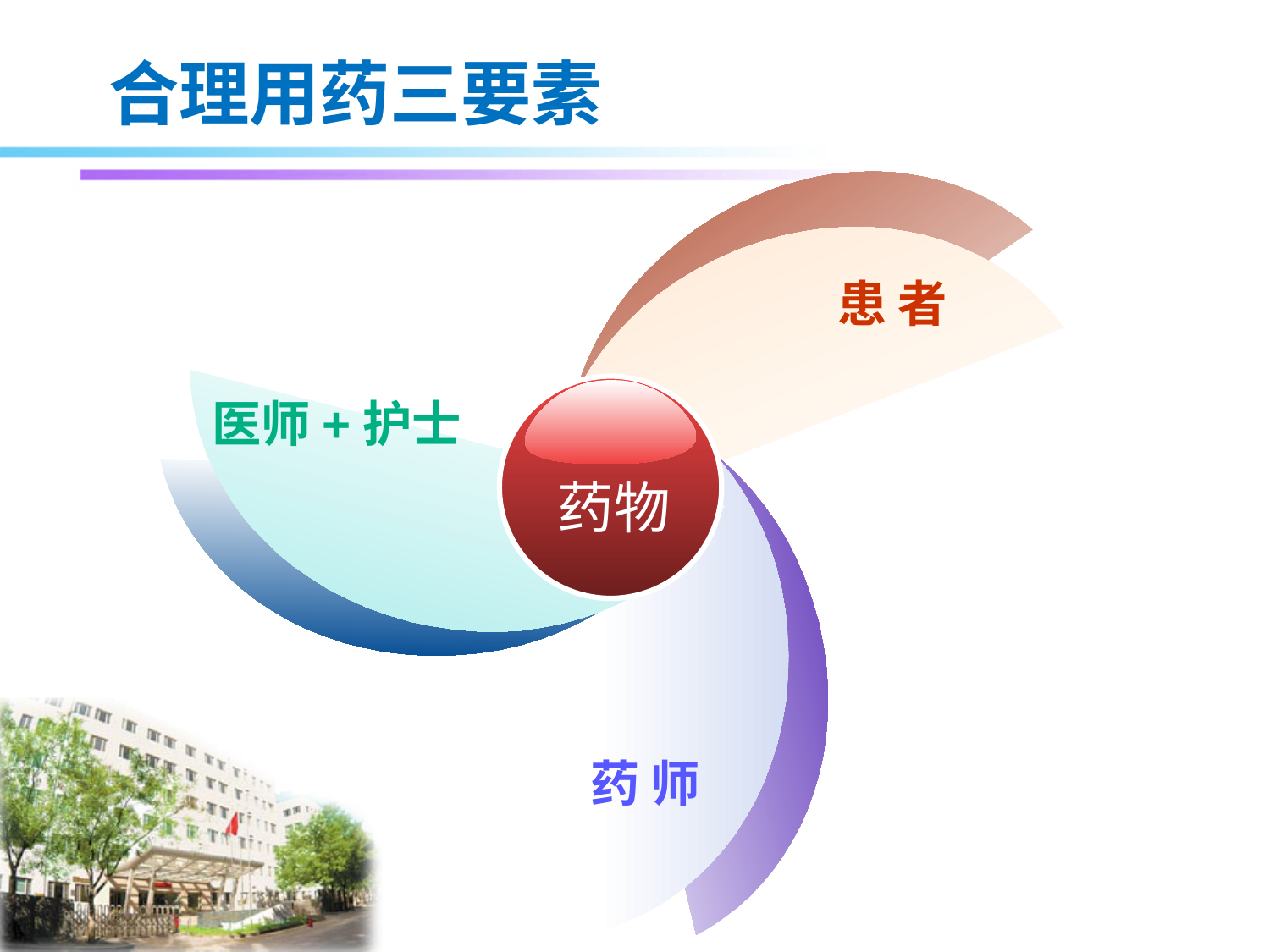

# 合理用药三要素

患 者

医师+护士
药物
药 师